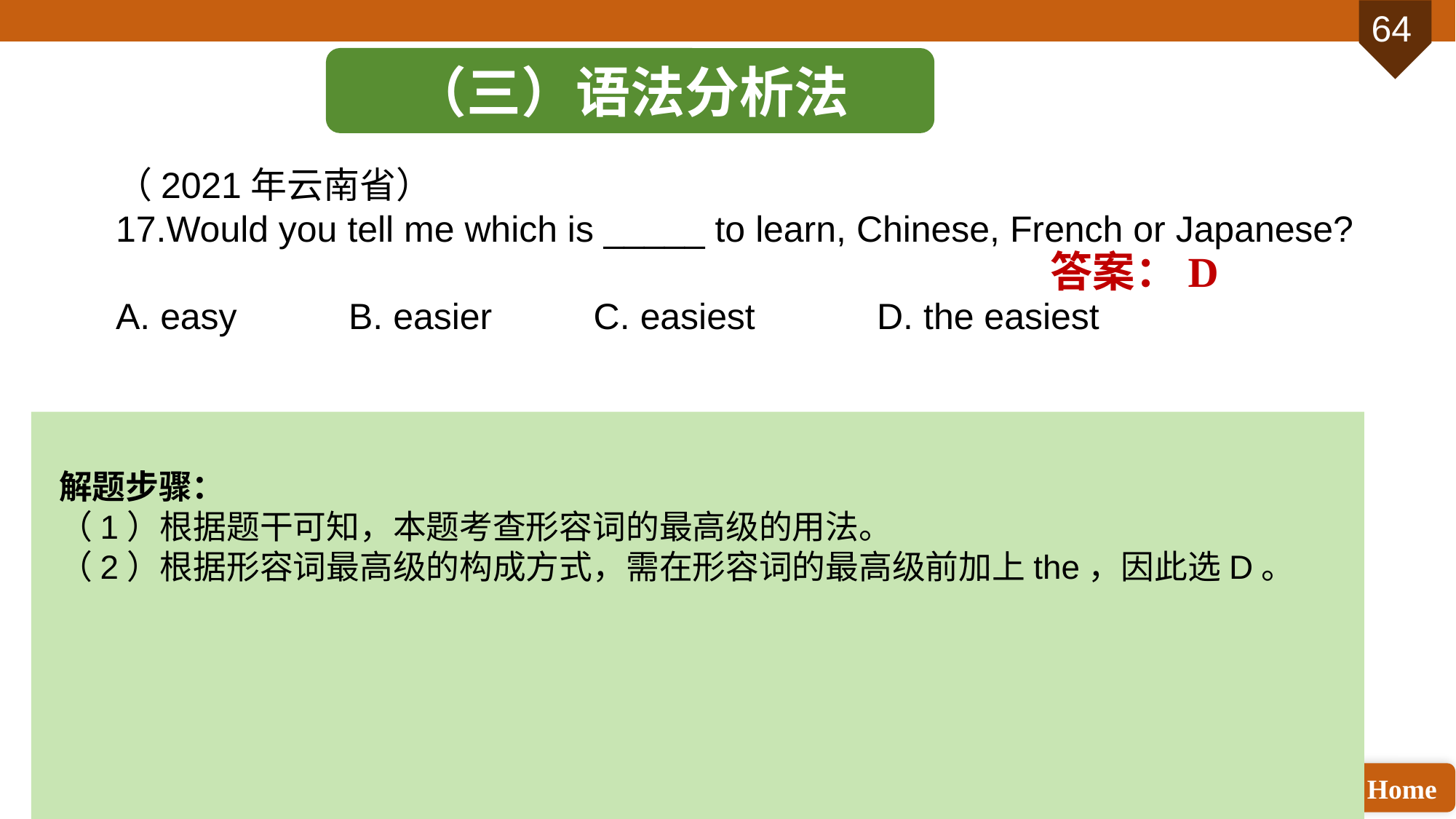

（三）语法分析法
（2021年云南省）
17.Would you tell me which is _____ to learn, Chinese, French or Japanese?

A. easy           B. easier          C. easiest            D. the easiest
 答案：D

解题步骤：
（1）根据题干可知，本题考查形容词的最高级的用法。
（2）根据形容词最高级的构成方式，需在形容词的最高级前加上the，因此选D。